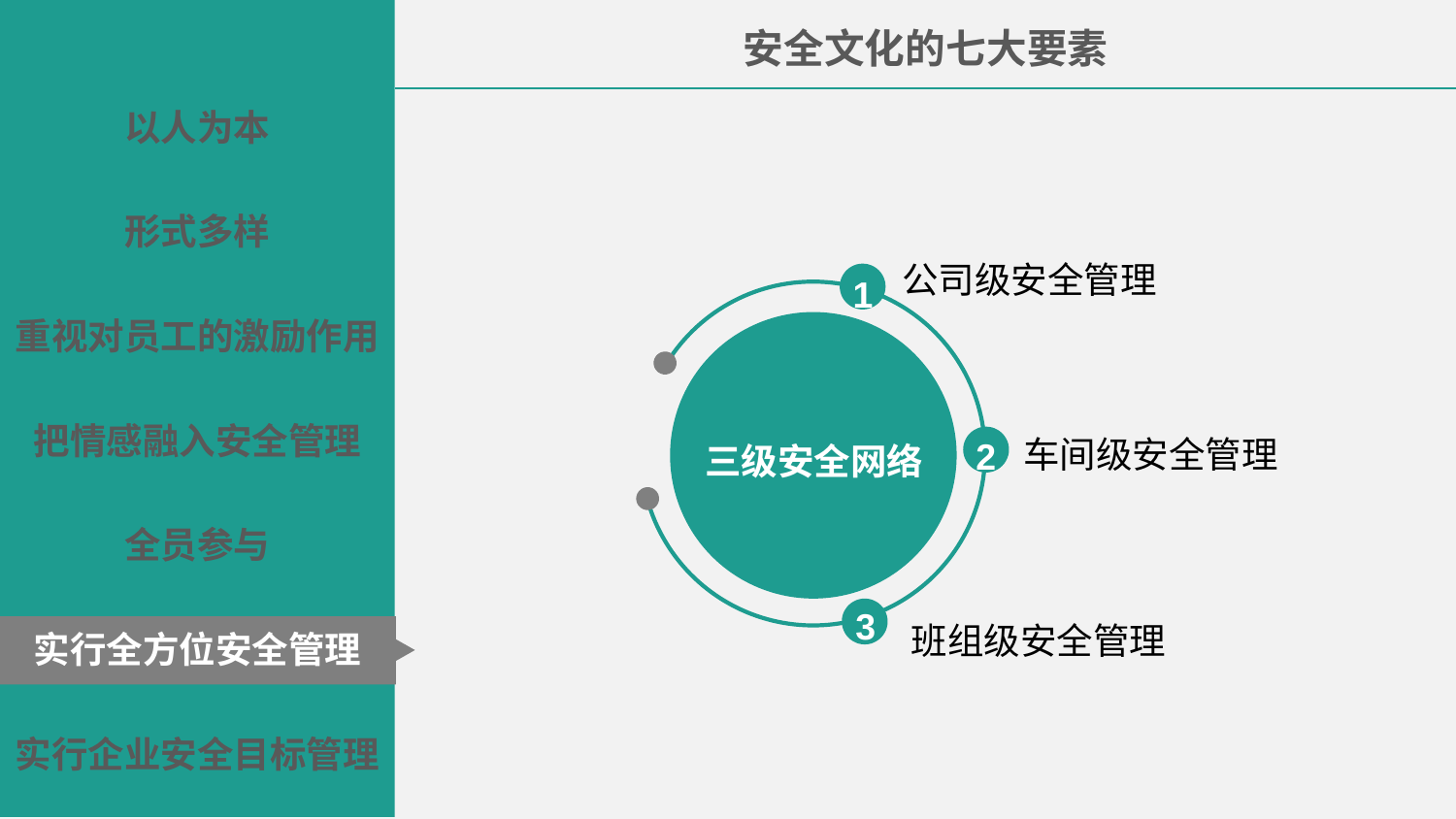

安全文化的七大要素
以人为本
形式多样
公司级安全管理
1

重视对员工的激励作用

把情感融入安全管理
车间级安全管理
2
三级安全网络

全员参与
3

班组级安全管理

实行全方位安全管理
实行企业安全目标管理